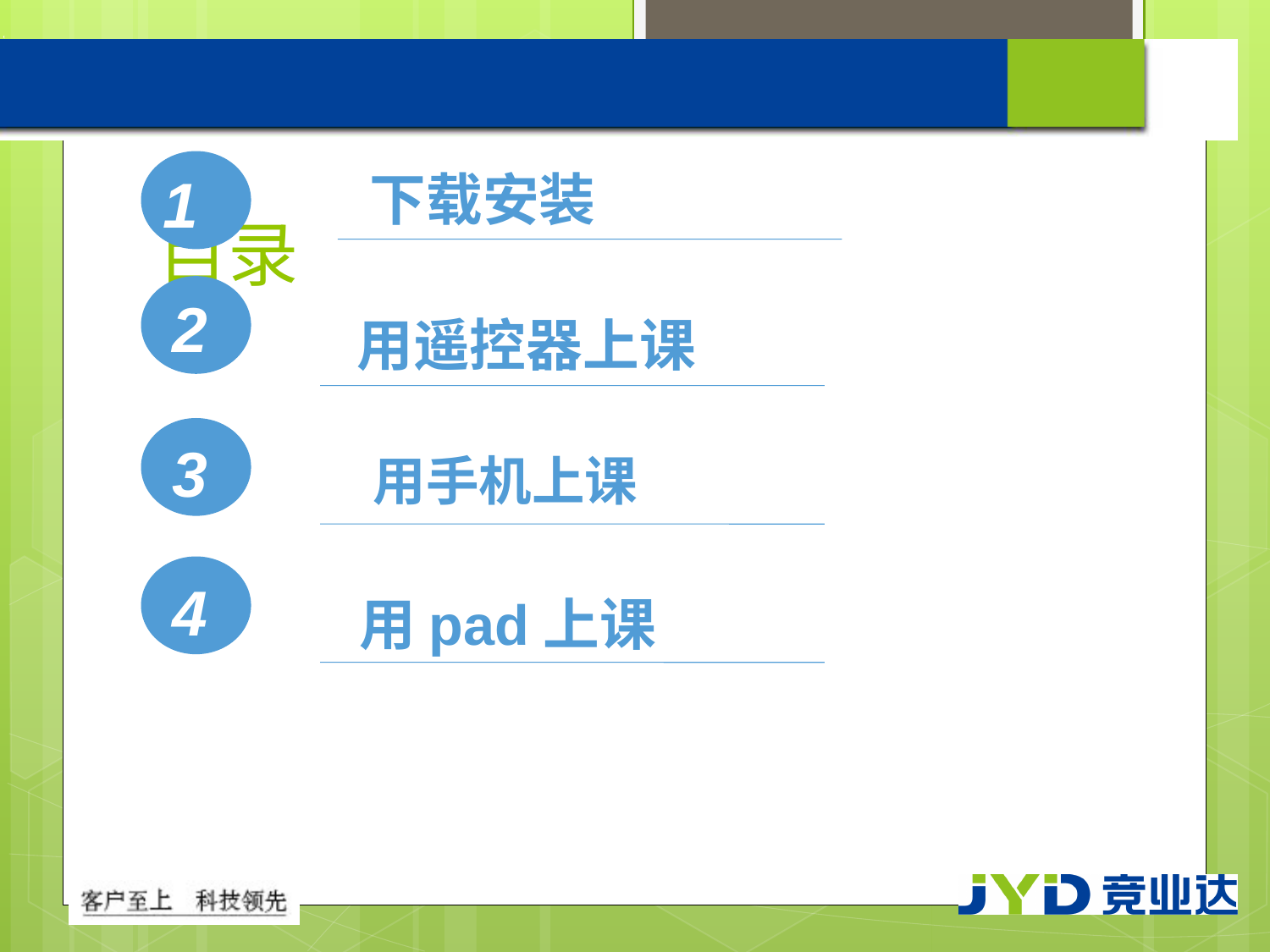

# 目录

 下载安装
1

2
 用遥控器上课

3
 用手机上课

4
 用pad上课

5